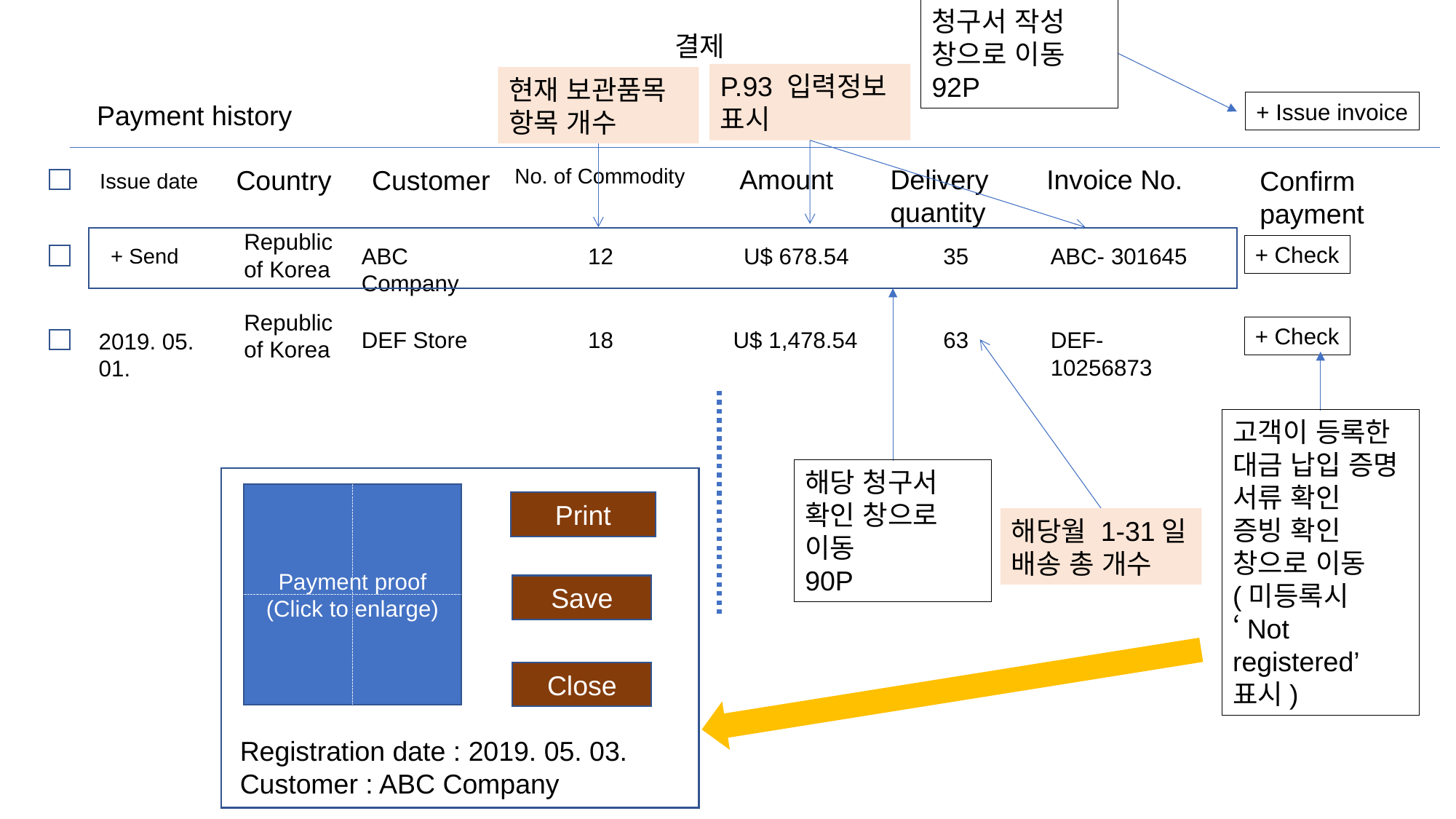

청구서 작성 창으로 이동
92P
결제
P.93 입력정보 표시
현재 보관품목 항목 개수
+ Issue invoice
Payment history
No. of Commodity
Amount
Delivery quantity
Invoice No.
Country
Customer
Confirm payment
Issue date

Republic of Korea

+ Check
ABC Company
12
U$ 678.54
35
ABC- 301645
  + Send

Republic of Korea
+ Check
DEF Store
18
U$ 1,478.54
63
DEF- 10256873
2019. 05. 01.

고객이 등록한 대금 납입 증명 서류 확인
증빙 확인 창으로 이동
(미등록시 ‘Not registered’ 표시)

해당 청구서 확인 창으로 이동
90P

Payment proof
(Click to enlarge)
Print
해당월 1-31일 배송 총 개수
Save
Close
Registration date : 2019. 05. 03.
Customer : ABC Company